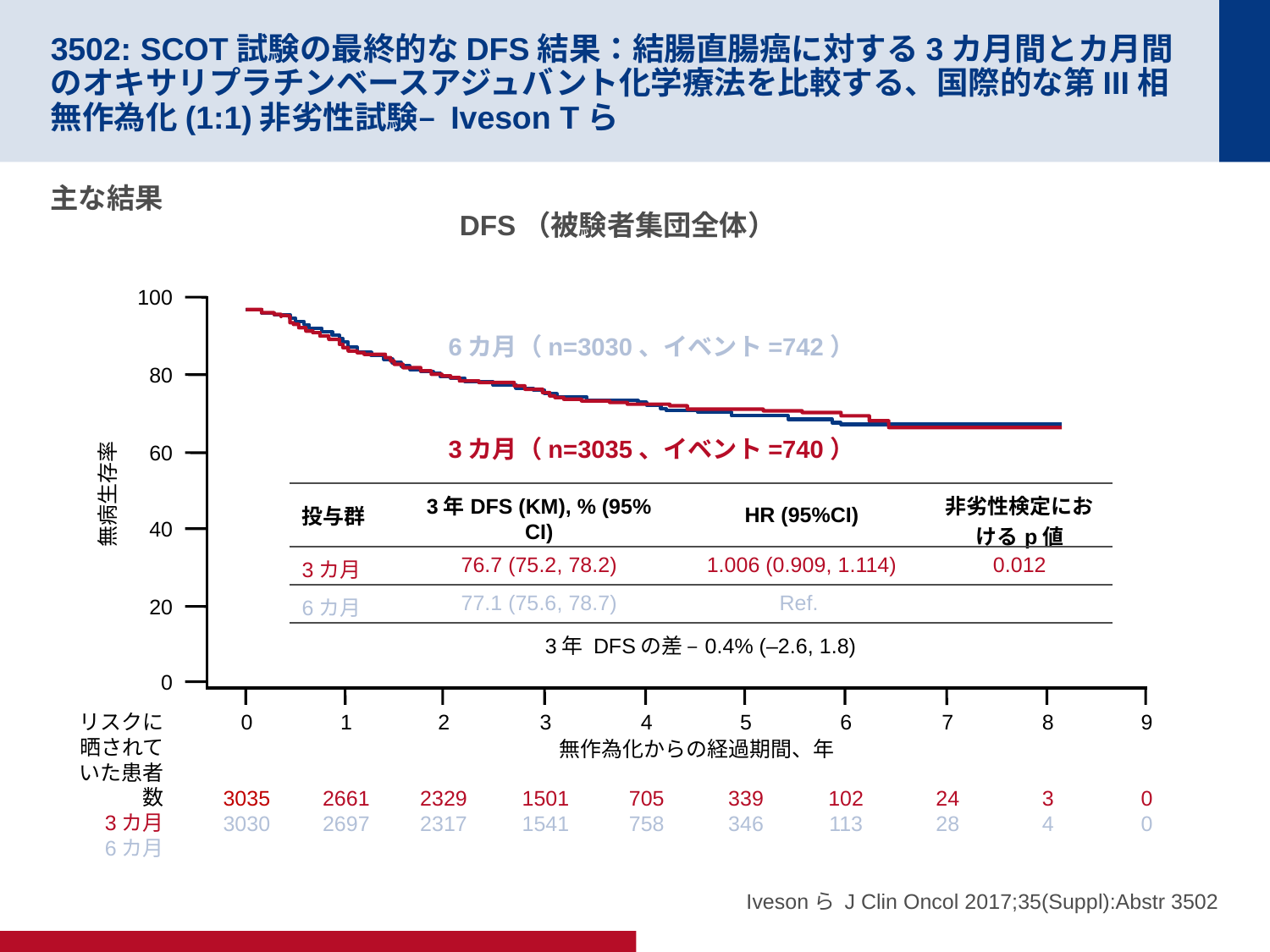

# 3502: SCOT試験の最終的なDFS結果：結腸直腸癌に対する3カ月間とカ月間のオキサリプラチンベースアジュバント化学療法を比較する、国際的な第III相無作為化(1:1)非劣性試験– Iveson Tら
主な結果
DFS（被験者集団全体）
100

6カ月（n=3030、イベント=742）
80

3カ月（n=3035、イベント=740）
60

無病生存率
40

20

0

0

3035
3030

1

2661
2697

2

2329
2317

3

1501
1541

4

705
758

5

339
346

6

102
113

7

24
28
8

3
4

9

0
0

リスクに晒されていた患者数
3カ月
6カ月
無作為化からの経過期間、年

| 投与群 | 3年DFS (KM), % (95% CI) | HR (95%CI) | 非劣性検定におけるp値 |
| --- | --- | --- | --- |
| 3カ月 | 76.7 (75.2, 78.2) | 1.006 (0.909, 1.114) | 0.012 |
| 6カ月 | 77.1 (75.6, 78.7) | Ref. |  |
| 3年 DFSの差 –0.4% (–2.6, 1.8) |  |  |  |
Ivesonら J Clin Oncol 2017;35(Suppl):Abstr 3502